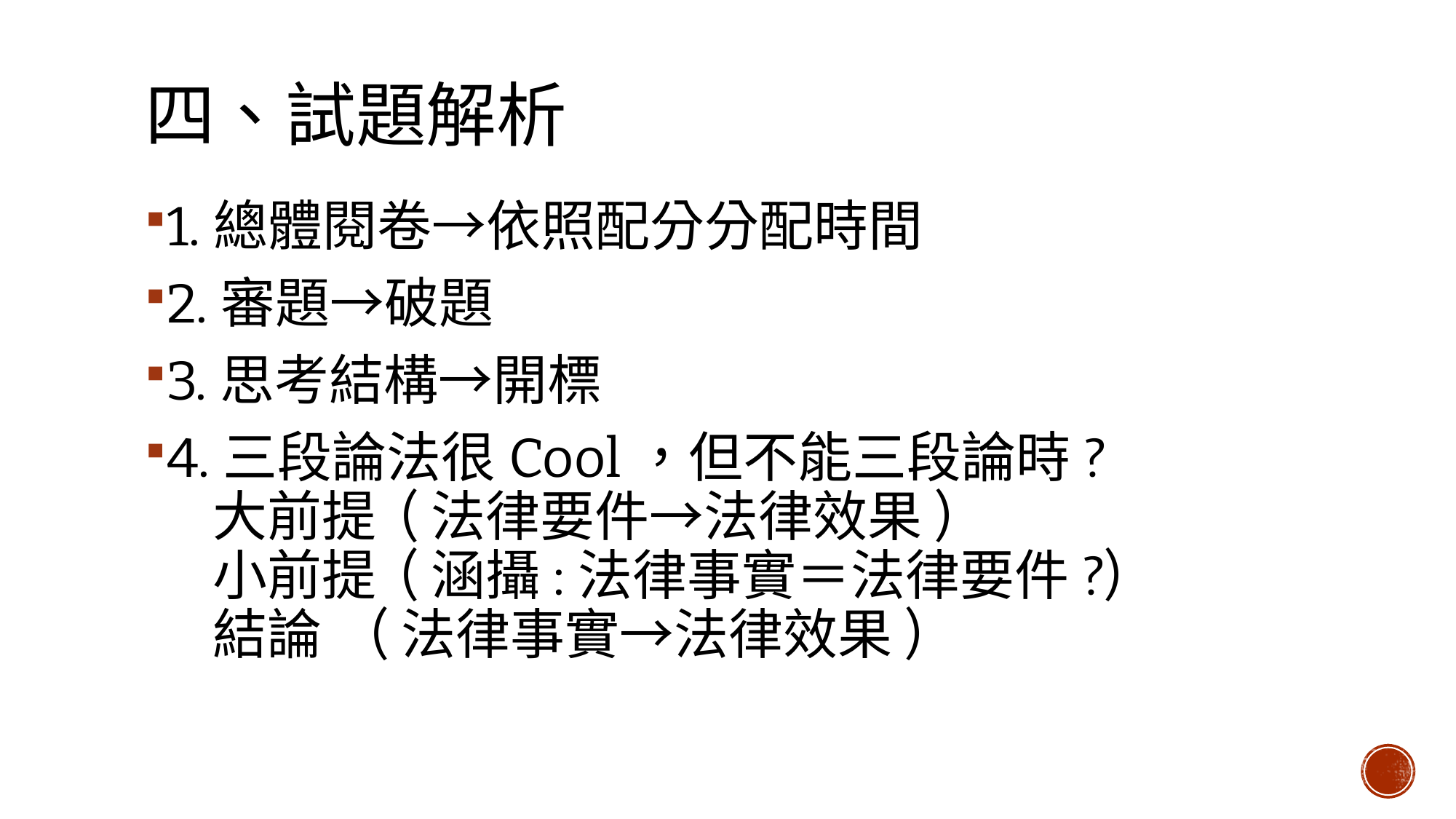

# 四、試題解析
1.總體閱卷→依照配分分配時間
2.審題→破題
3.思考結構→開標
4.三段論法很Cool，但不能三段論時?
   大前提 (法律要件→法律效果)
   小前提 (涵攝:法律事實＝法律要件?)
   結論   (法律事實→法律效果)